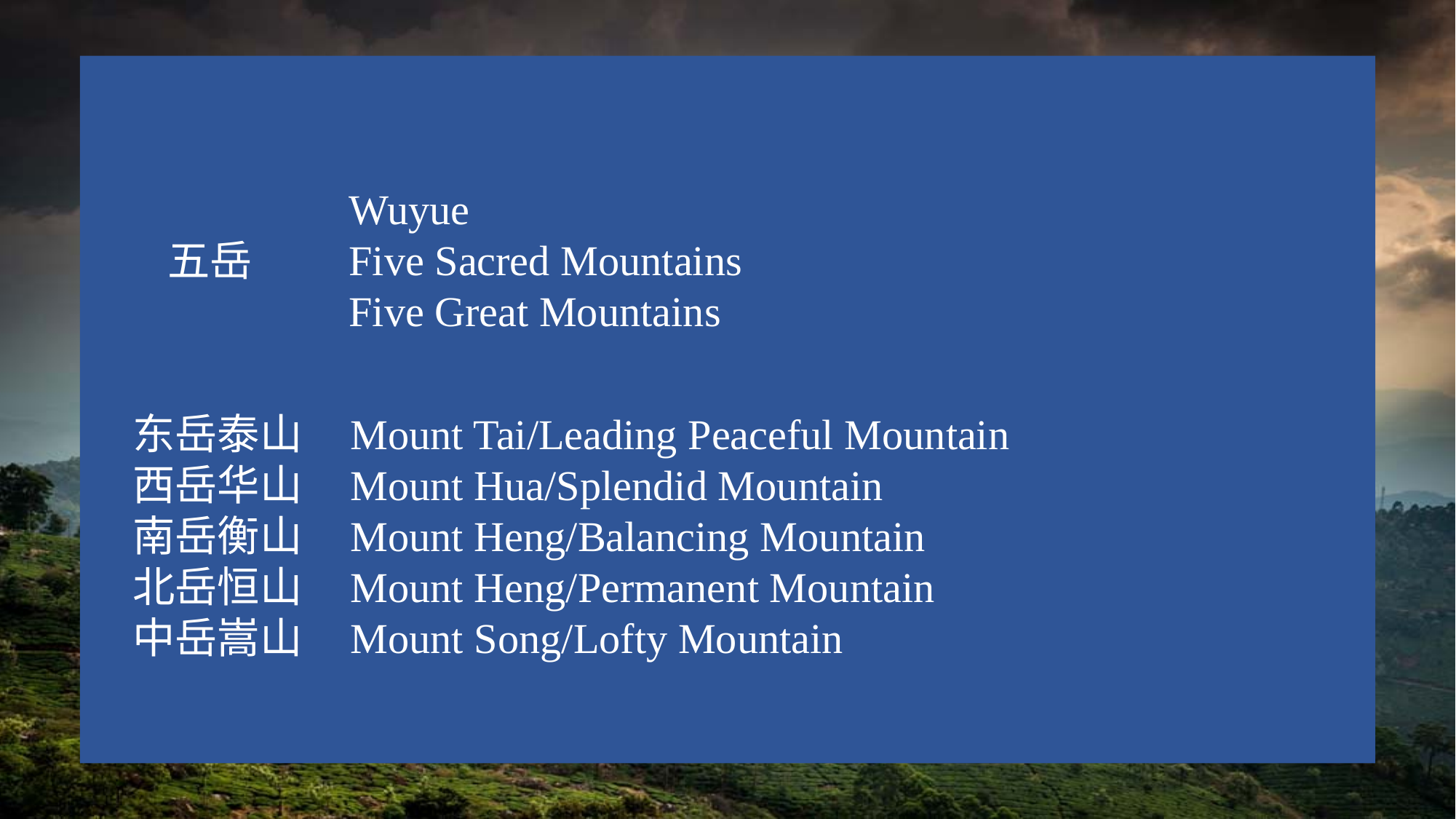

Wuyue
Five Sacred Mountains
Five Great Mountains
五岳
东岳泰山    Mount Tai/Leading Peaceful Mountain
西岳华山    Mount Hua/Splendid Mountain
南岳衡山    Mount Heng/Balancing Mountain
北岳恒山    Mount Heng/Permanent Mountain
中岳嵩山    Mount Song/Lofty Mountain
.